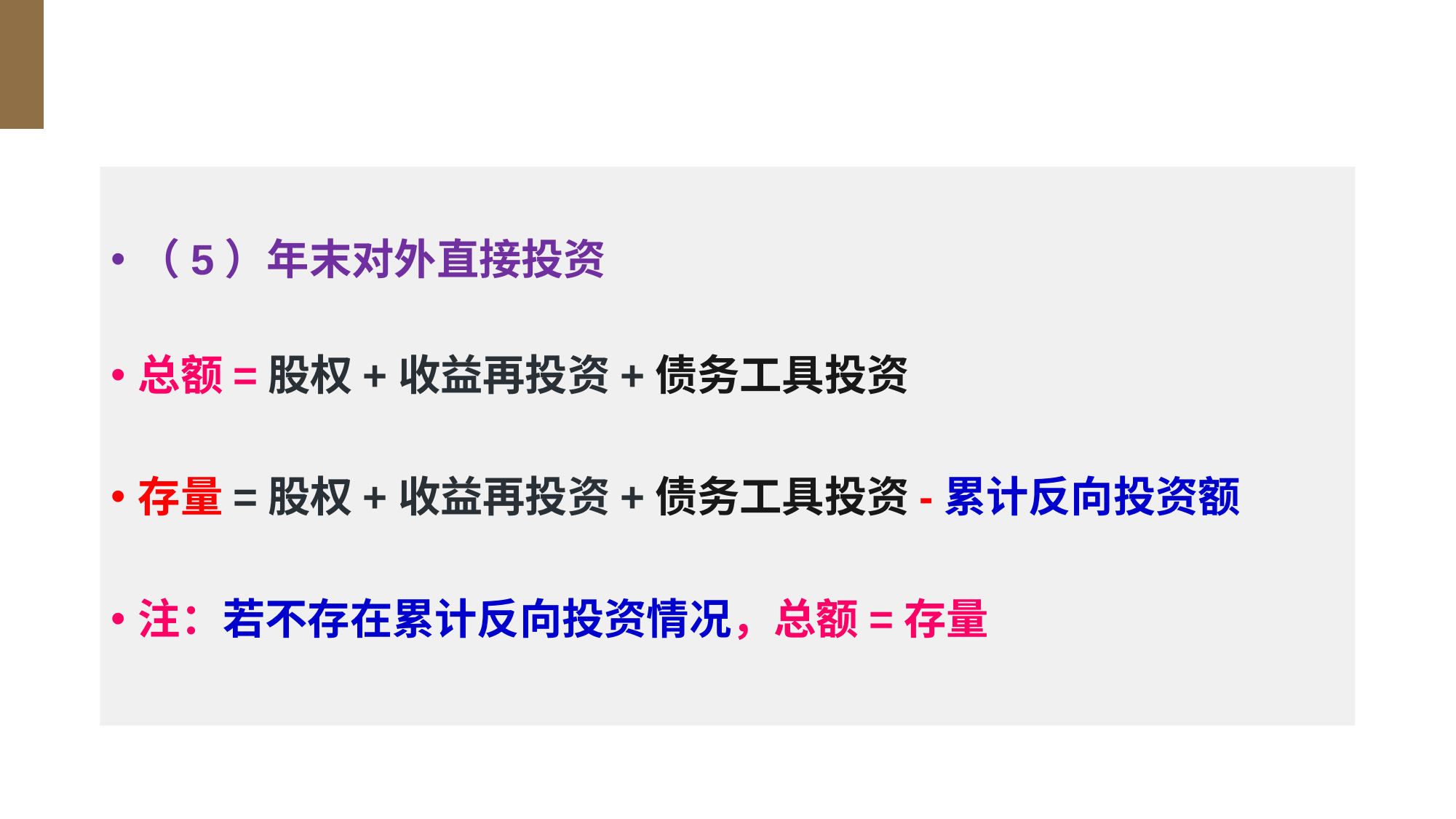

#

（5）年末对外直接投资

总额=股权+收益再投资+债务工具投资

存量=股权+收益再投资+债务工具投资-累计反向投资额

注：若不存在累计反向投资情况，总额=存量